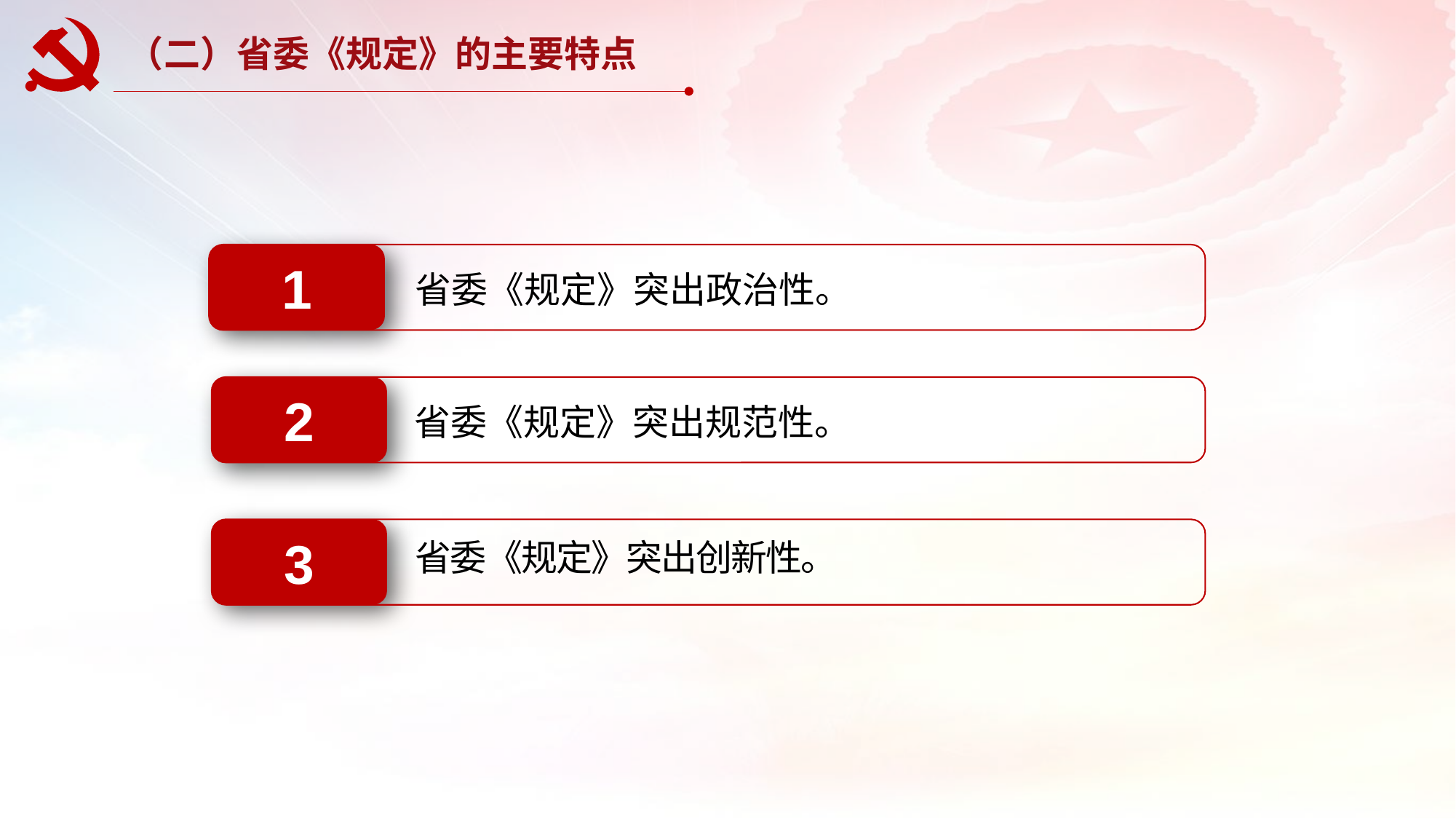

（二）省委《规定》的主要特点
1

省委《规定》突出政治性。
2

省委《规定》突出规范性。
3

省委《规定》突出创新性。